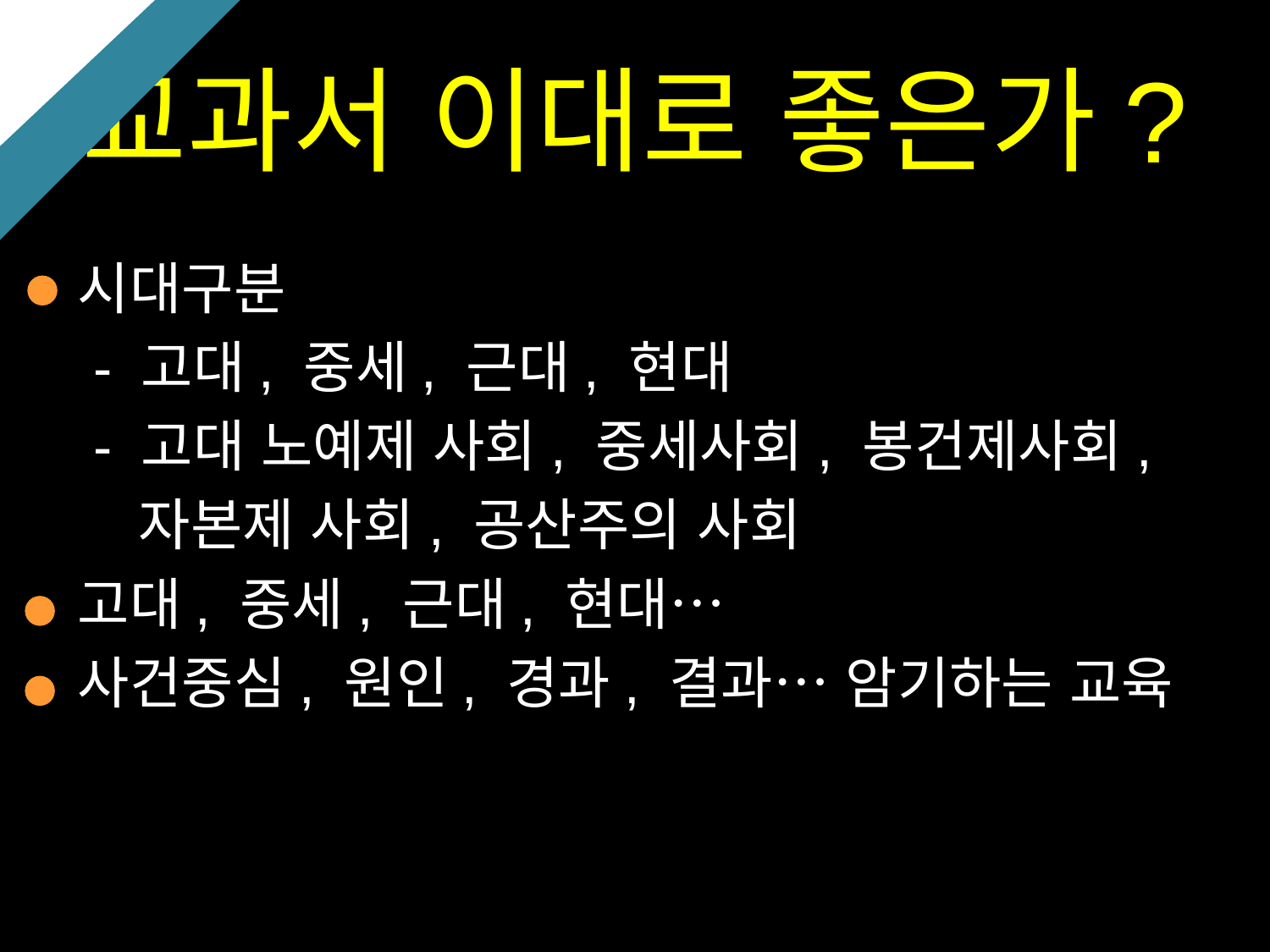

# 교과서 이대로 좋은가?
시대구분
 - 고대, 중세, 근대, 현대
 - 고대 노예제 사회, 중세사회, 봉건제사회,
   자본제 사회, 공산주의 사회
고대, 중세, 근대, 현대…
사건중심, 원인, 경과, 결과… 암기하는 교육